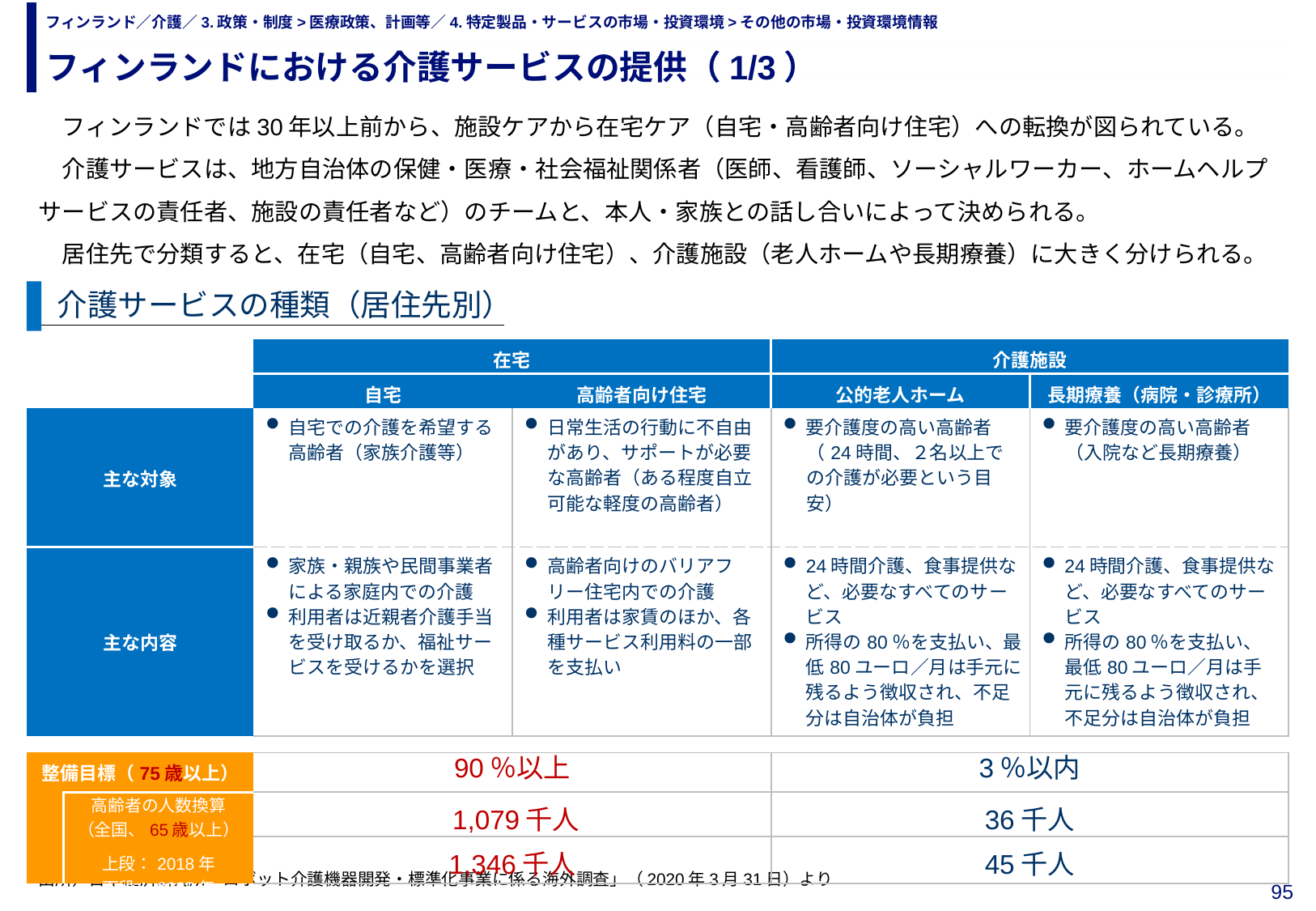

フィンランドにおける介護サービスの提供（1/3）
# フィンランド／介護／3.政策・制度>医療政策、計画等／4.特定製品・サービスの市場・投資環境>その他の市場・投資環境情報
　フィンランドでは30年以上前から、施設ケアから在宅ケア（自宅・高齢者向け住宅）への転換が図られている。
　介護サービスは、地方自治体の保健・医療・社会福祉関係者（医師、看護師、ソーシャルワーカー、ホームヘルプサービスの責任者、施設の責任者など）のチームと、本人・家族との話し合いによって決められる。
　居住先で分類すると、在宅（自宅、高齢者向け住宅）、介護施設（老人ホームや長期療養）に大きく分けられる。
介護サービスの種類（居住先別）

|  |  | 在宅 |  | 介護施設 |  |
| --- | --- | --- | --- | --- | --- |
|  |  | 自宅 | 高齢者向け住宅 | 公的老人ホーム | 長期療養（病院・診療所） |
| 主な対象 |  | 自宅での介護を希望する高齢者（家族介護等） | 日常生活の行動に不自由があり、サポートが必要な高齢者（ある程度自立可能な軽度の高齢者） | 要介護度の高い高齢者 （24時間、２名以上での介護が必要という目安） | 要介護度の高い高齢者 （入院など長期療養） |
| 主な内容 |  | 家族・親族や民間事業者による家庭内での介護 利用者は近親者介護手当を受け取るか、福祉サービスを受けるかを選択 | 高齢者向けのバリアフリー住宅内での介護 利用者は家賃のほか、各種サービス利用料の一部を支払い | 24時間介護、食事提供など、必要なすべてのサービス 所得の80％を支払い、最低80ユーロ／月は手元に残るよう徴収され、不足分は自治体が負担 | 24時間介護、食事提供など、必要なすべてのサービス 所得の80％を支払い、最低80ユーロ／月は手元に残るよう徴収され、不足分は自治体が負担 |
|  |  |  |  |  |  |
| 整備目標（75歳以上） |  | 90％以上 |  | 3％以内 |  |
|  | 高齢者の人数換算 （全国、65歳以上） 上段：2018年 下段：2035年 | 1,079千人 |  | 36千人 |  |
|  |  | 1,346千人 |  | 45千人 |  |
出所）日本経済研究所「ロボット介護機器開発・標準化事業に係る海外調査」（2020年3月31日）より